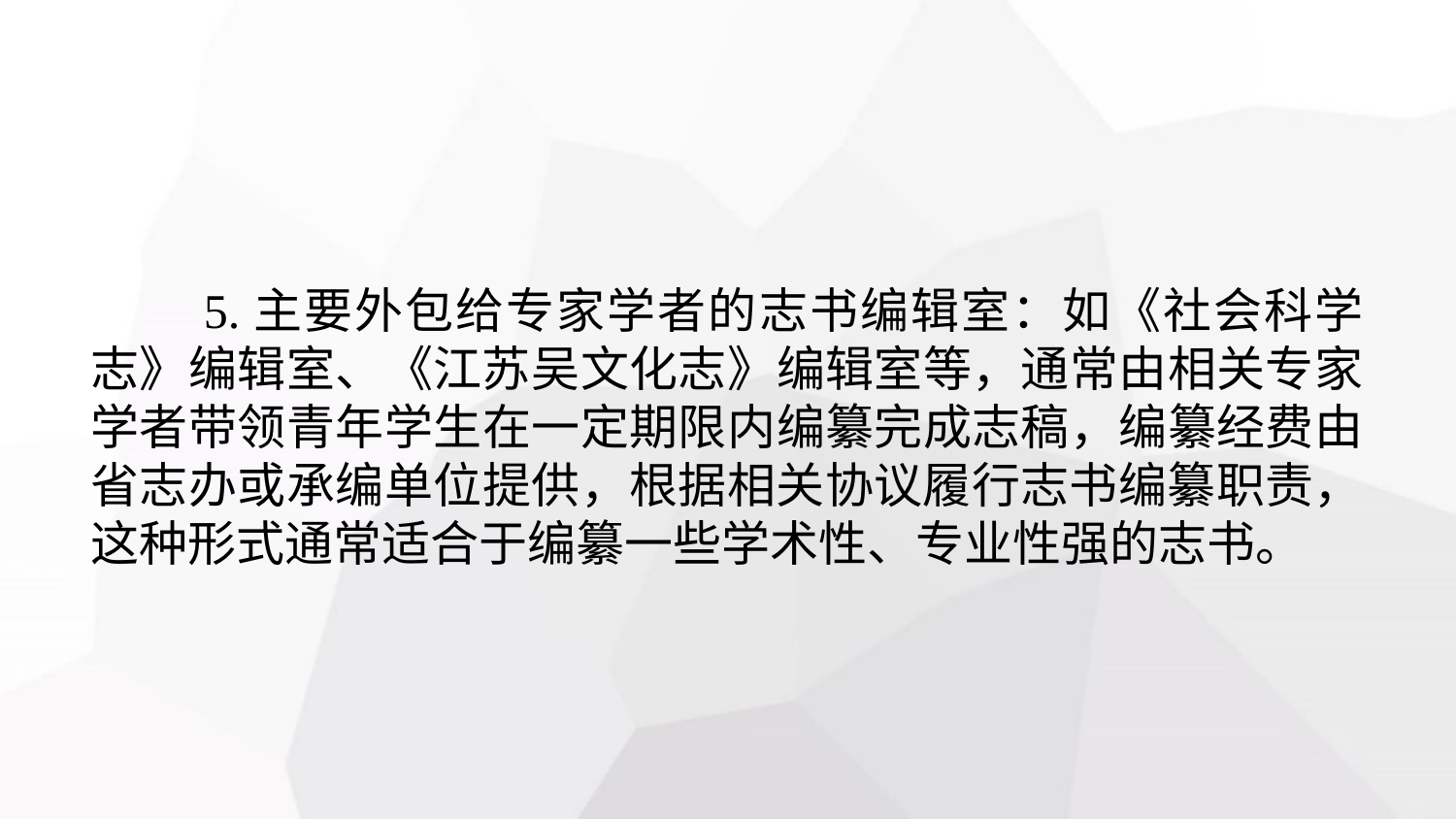

5.主要外包给专家学者的志书编辑室：如《社会科学志》编辑室、《江苏吴文化志》编辑室等，通常由相关专家学者带领青年学生在一定期限内编纂完成志稿，编纂经费由省志办或承编单位提供，根据相关协议履行志书编纂职责，这种形式通常适合于编纂一些学术性、专业性强的志书。